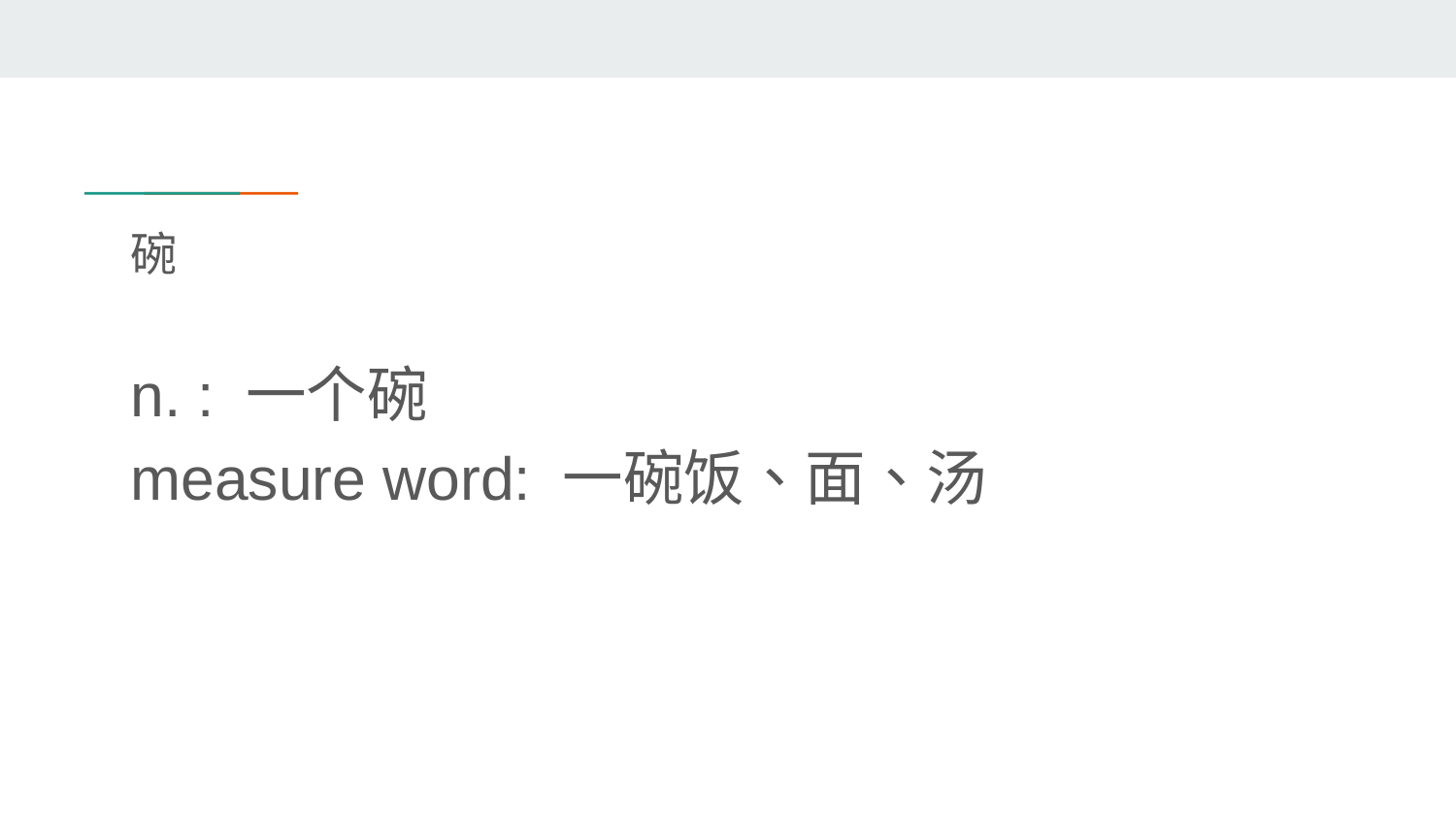

# 碗
n. : 一个碗
measure word: 一碗饭、面、汤